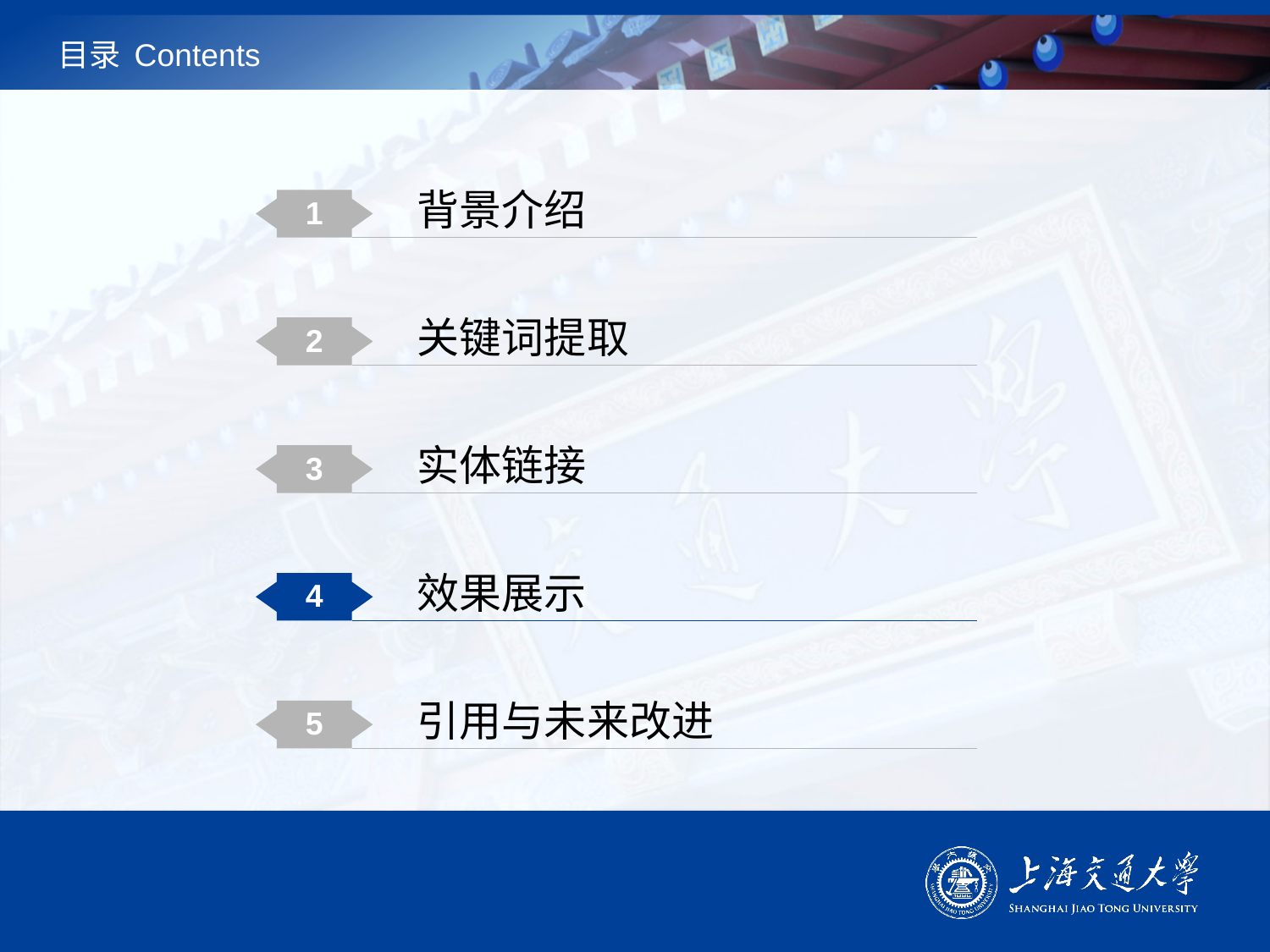

# 目录 Contents
背景介绍
1

关键词提取
2

实体链接
3

效果展示
4

引用与未来改进
5